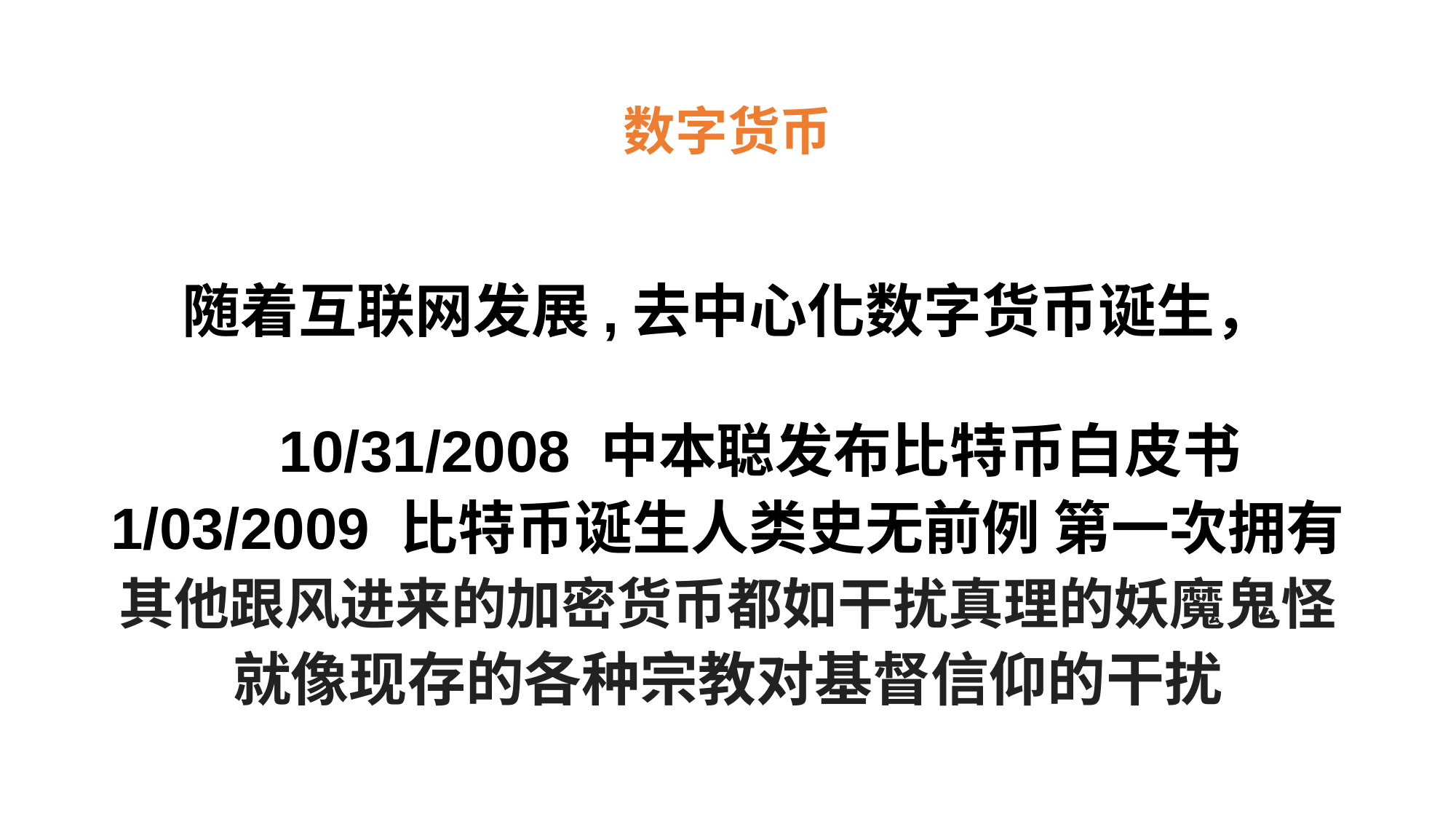

# 数字货币

随着互联网发展,去中心化数字货币诞生，
    10/31/2008 中本聪发布比特币白皮书
1/03/2009 比特币诞生人类史无前例 第一次拥有
其他跟风进来的加密货币都如干扰真理的妖魔鬼怪
就像现存的各种宗教对基督信仰的干扰